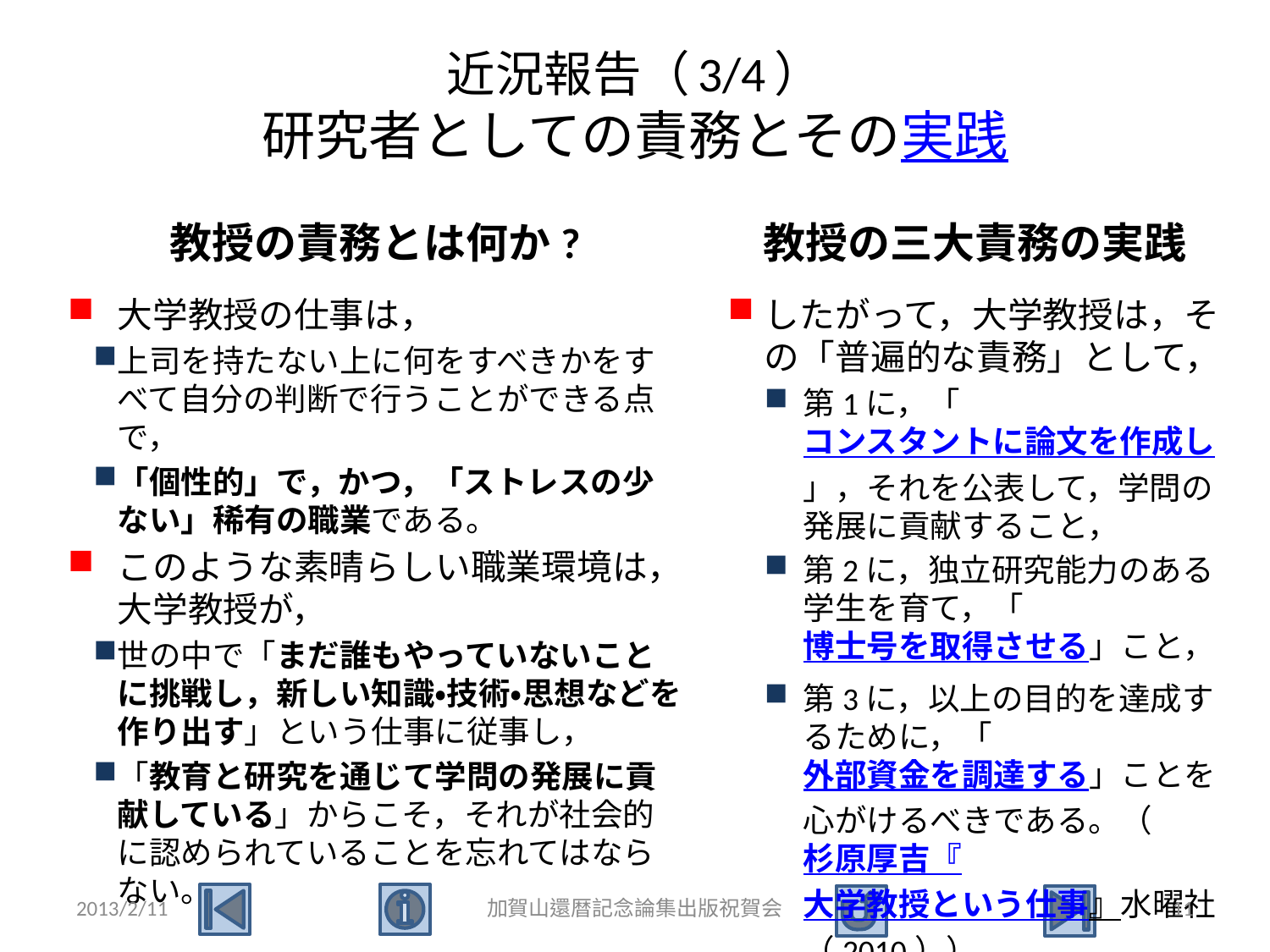

# 近況報告（3/4） 研究者としての責務とその実践
教授の責務とは何か?
教授の三大責務の実践
大学教授の仕事は，
上司を持たない上に何をすべきかをすべて自分の判断で行うことができる点で，
「個性的」で，かつ，「ストレスの少ない」稀有の職業である。
このような素晴らしい職業環境は，大学教授が，
世の中で「まだ誰もやっていないことに挑戦し，新しい知識・技術・思想などを作り出す」という仕事に従事し，
「教育と研究を通じて学問の発展に貢献している」からこそ，それが社会的に認められていることを忘れてはならない。
したがって，大学教授は，その「普遍的な責務」として，
第1に，「コンスタントに論文を作成し」，それを公表して，学問の発展に貢献すること，
第2に，独立研究能力のある学生を育て，「博士号を取得させる」こと，
第3に，以上の目的を達成するために，「外部資金を調達する」ことを心がけるべきである。（杉原厚吉『大学教授という仕事』水曜社（2010））

2013/2/11
加賀山還暦記念論集出版祝賀会
11